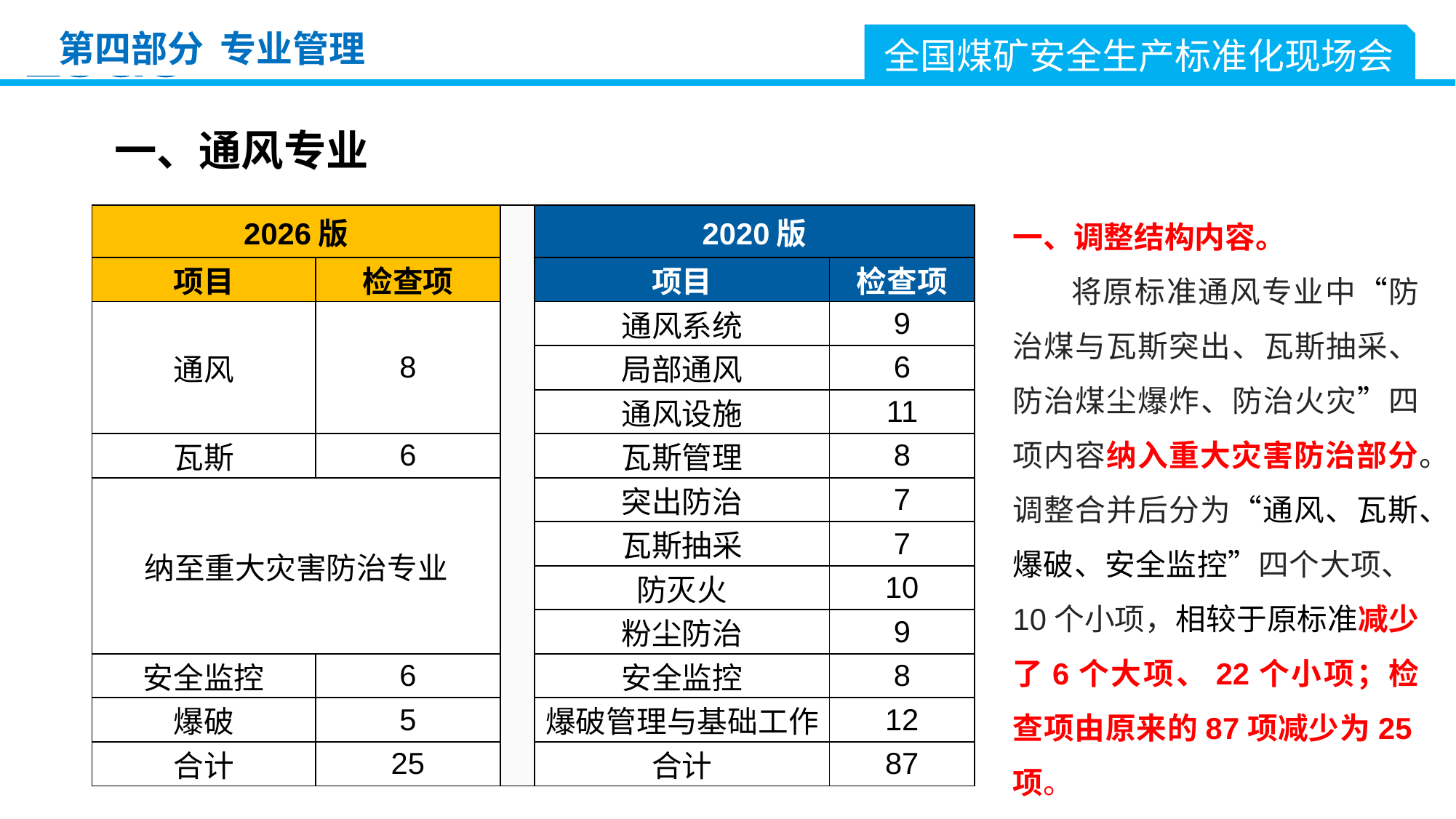

全国煤矿安全生产标准化现场会
第四部分  专业管理
一、通风专业
一、调整结构内容。
      将原标准通风专业中“防治煤与瓦斯突出、瓦斯抽采、防治煤尘爆炸、防治火灾”四项内容纳入重大灾害防治部分。调整合并后分为“通风、瓦斯、爆破、安全监控”四个大项、10个小项，相较于原标准减少了6个大项、22个小项；检查项由原来的87项减少为25项。

| 2026版 |  |  | 2020版 |  |
| --- | --- | --- | --- | --- |
| 项目 | 检查项 |  | 项目 | 检查项 |
| 通风 | 8 |  | 通风系统 | 9 |
|  |  |  | 局部通风 | 6 |
|  |  |  | 通风设施 | 11 |
| 瓦斯 | 6 |  | 瓦斯管理 | 8 |
| 纳至重大灾害防治专业 |  |  | 突出防治 | 7 |
|  |  |  | 瓦斯抽采 | 7 |
|  |  |  | 防灭火 | 10 |
|  |  |  | 粉尘防治 | 9 |
| 安全监控 | 6 |  | 安全监控 | 8 |
| 爆破 | 5 |  | 爆破管理与基础工作 | 12 |
| 合计 | 25 |  | 合计 | 87 |